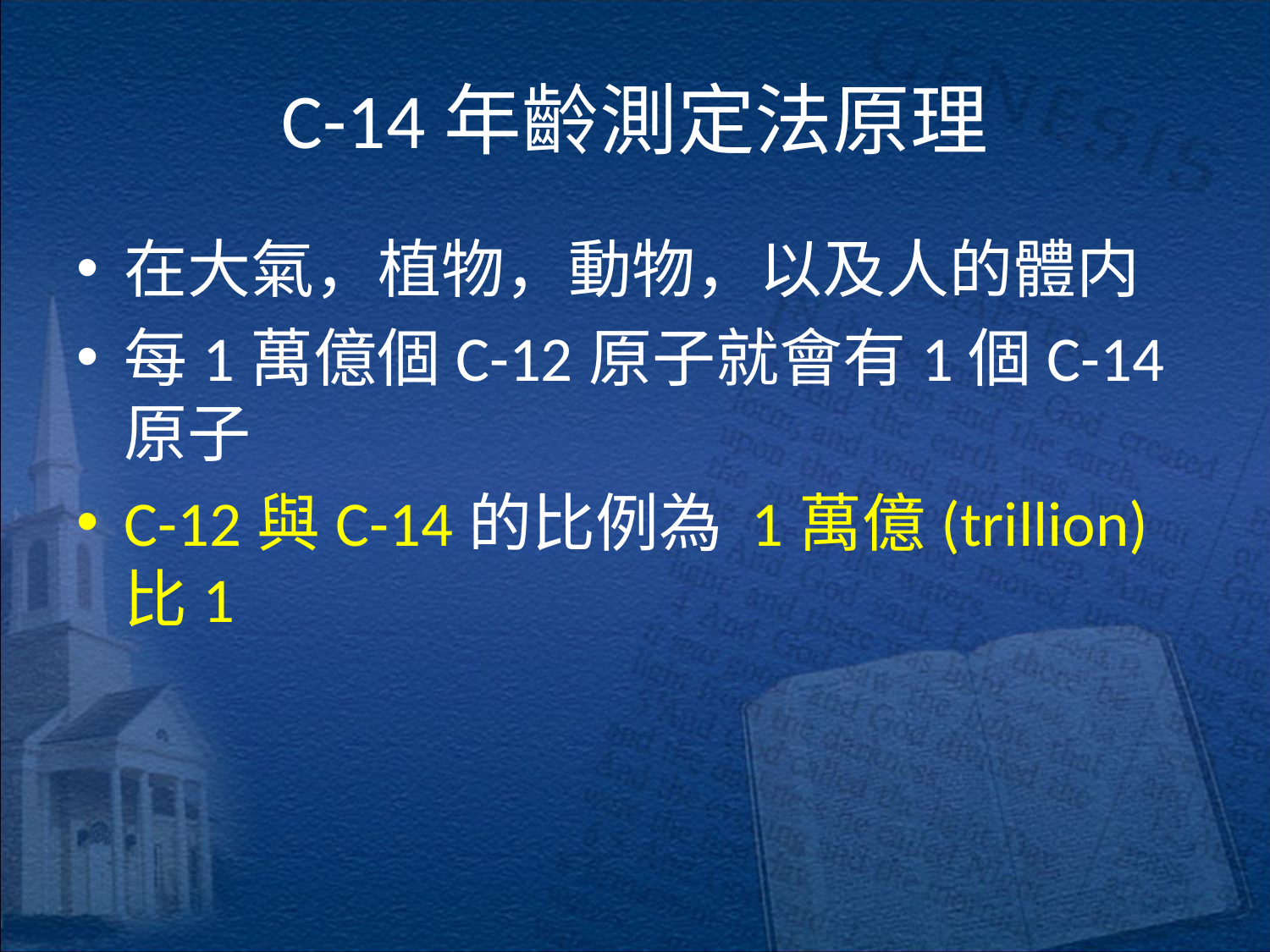

# C-14年齡測定法原理
在大氣，植物，動物，以及人的體内
每1萬億個C-12原子就會有1個C-14原子
C-12與C-14的比例為 1萬億(trillion)比1